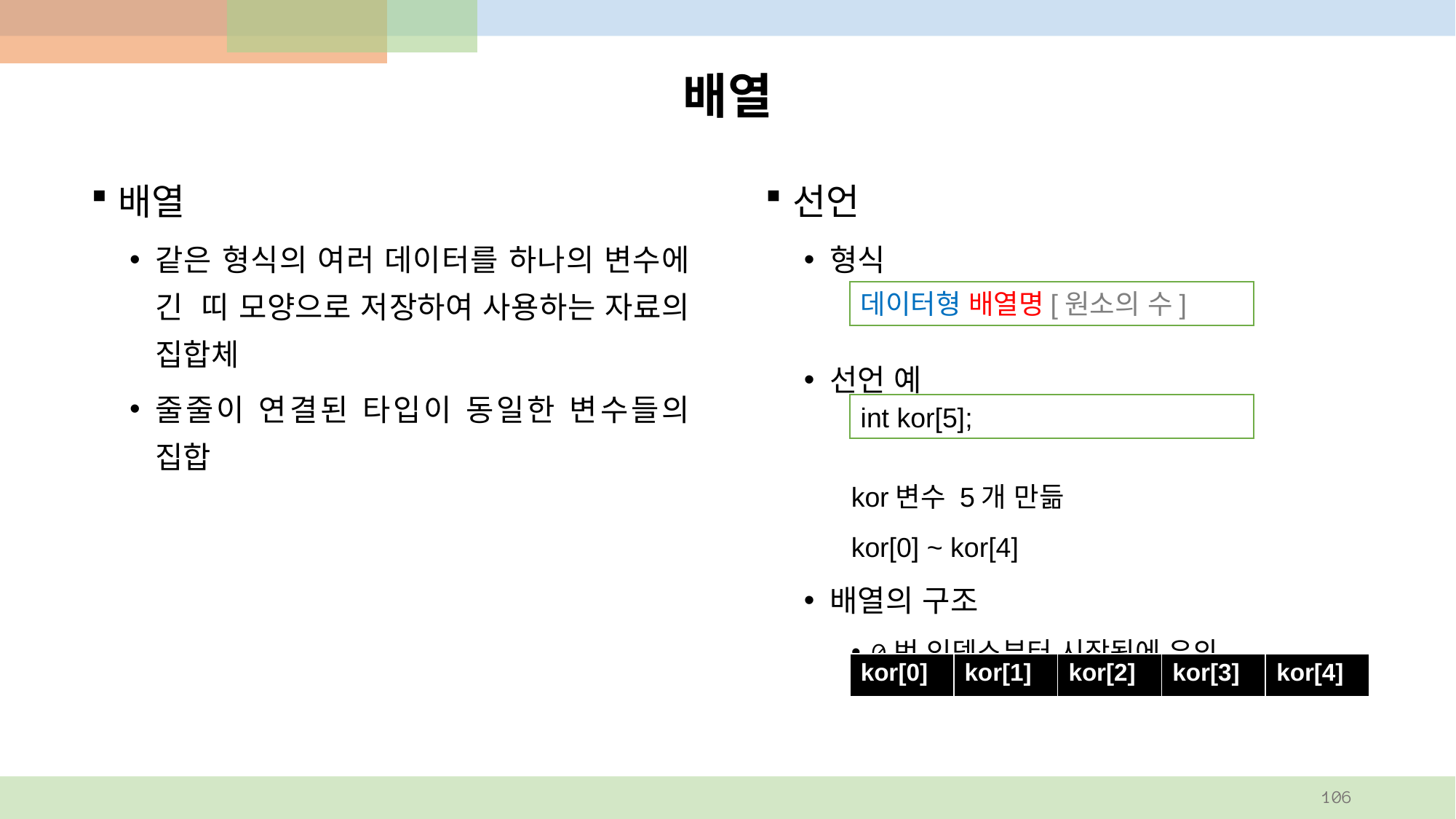

# 배열
선언
형식

선언 예

kor변수 5개 만듦
kor[0] ~ kor[4]
배열의 구조
0번 인덱스부터 시작됨에 유의
배열
같은 형식의 여러 데이터를 하나의 변수에 긴  띠 모양으로 저장하여 사용하는 자료의 집합체
줄줄이 연결된 타입이 동일한 변수들의 집합
데이터형 배열명[원소의 수]
int kor[5];
| kor[0] | kor[1] | kor[2] | kor[3] | kor[4] |
| --- | --- | --- | --- | --- |
106